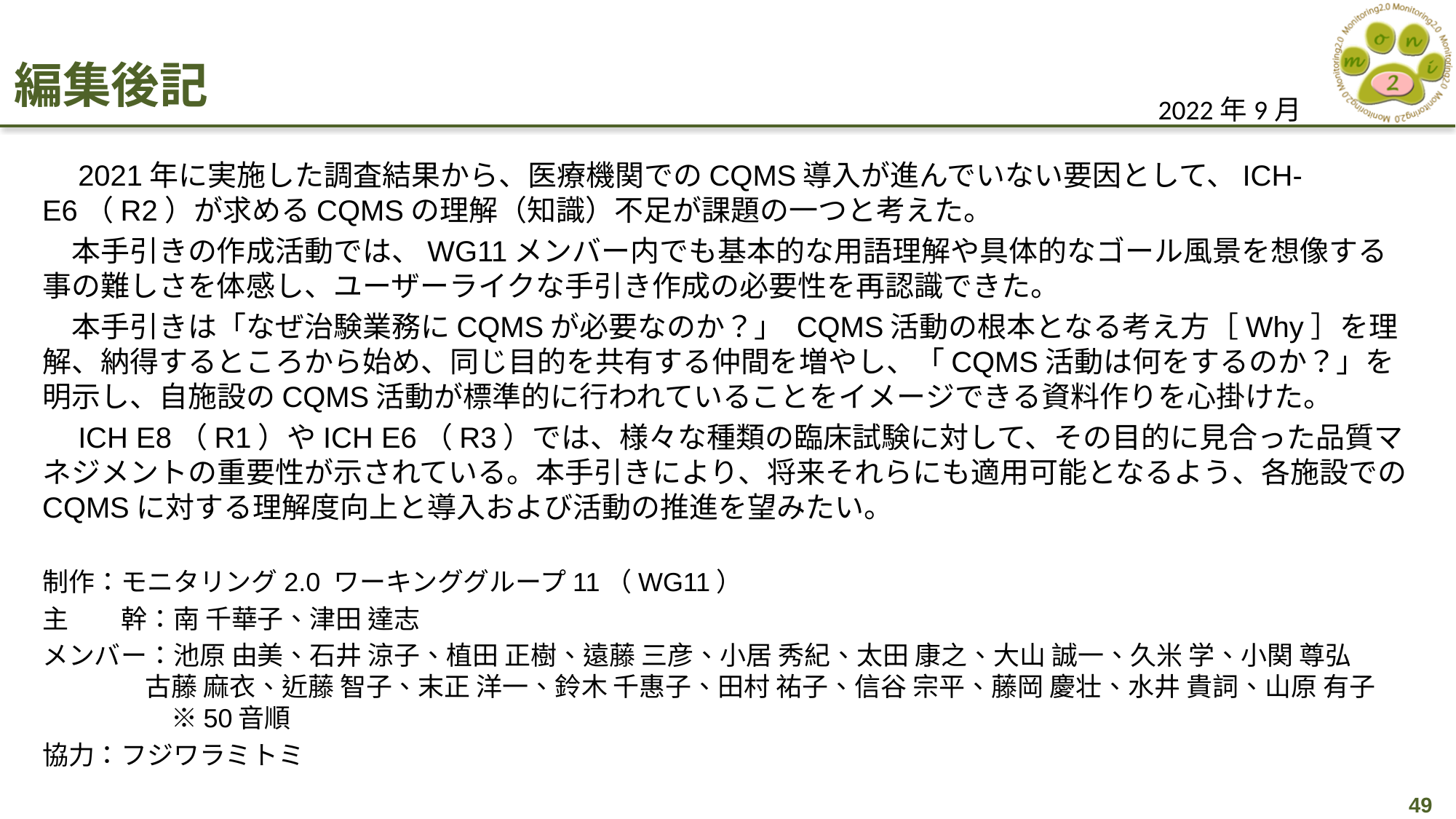

編集後記
2022年9月
　2021年に実施した調査結果から、医療機関でのCQMS導入が進んでいない要因として、ICH-E6（R2）が求めるCQMSの理解（知識）不足が課題の一つと考えた。
　本手引きの作成活動では、WG11メンバー内でも基本的な用語理解や具体的なゴール風景を想像する事の難しさを体感し、ユーザーライクな手引き作成の必要性を再認識できた。
　本手引きは「なぜ治験業務にCQMSが必要なのか？」 CQMS活動の根本となる考え方［Why］を理解、納得するところから始め、同じ目的を共有する仲間を増やし、「CQMS活動は何をするのか？」を明示し、自施設のCQMS活動が標準的に行われていることをイメージできる資料作りを心掛けた。
　ICH E8（R1）やICH E6（R3）では、様々な種類の臨床試験に対して、その目的に見合った品質マネジメントの重要性が示されている。本手引きにより、将来それらにも適用可能となるよう、各施設でのCQMSに対する理解度向上と導入および活動の推進を望みたい。

制作：モニタリング2.0 ワーキンググループ11（WG11）
主　　幹：南 千華子、津田 達志
メンバー：池原 由美、石井 涼子、植田 正樹、遠藤 三彦、小居 秀紀、太田 康之、大山 誠一、久米 学、小関 尊弘
古藤 麻衣、近藤 智子、末正 洋一、鈴木 千惠子、田村 祐子、信谷 宗平、藤岡 慶壮、水井 貴詞、山原 有子　　※50音順
協力：フジワラミトミ